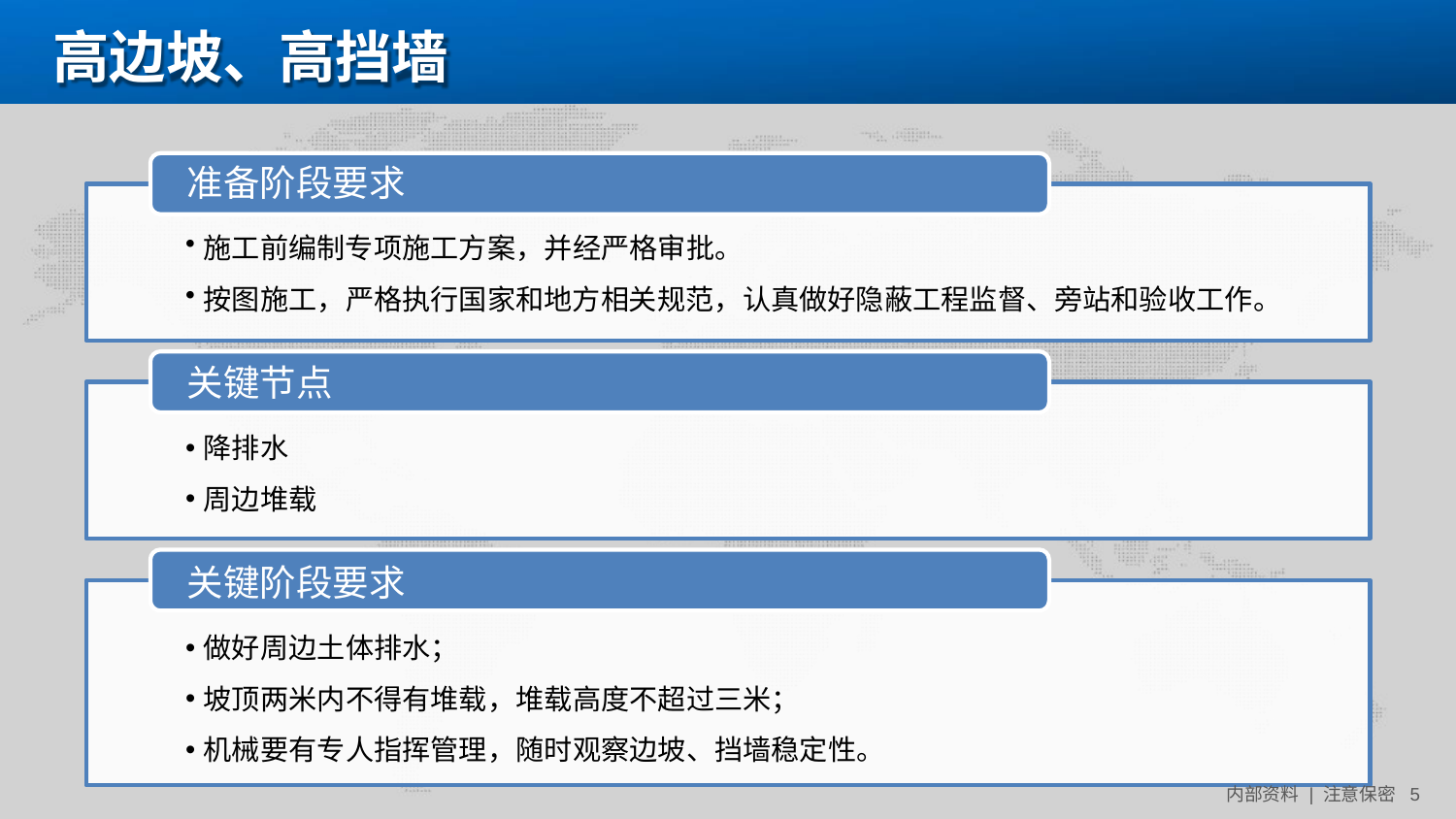

# 高边坡、高挡墙

准备阶段要求
施工前编制专项施工方案，并经严格审批。
按图施工，严格执行国家和地方相关规范，认真做好隐蔽工程监督、旁站和验收工作。

关键节点
降排水
周边堆载

关键阶段要求
做好周边土体排水；
坡顶两米内不得有堆载，堆载高度不超过三米；
机械要有专人指挥管理，随时观察边坡、挡墙稳定性。

内部资料 | 注意保密 5